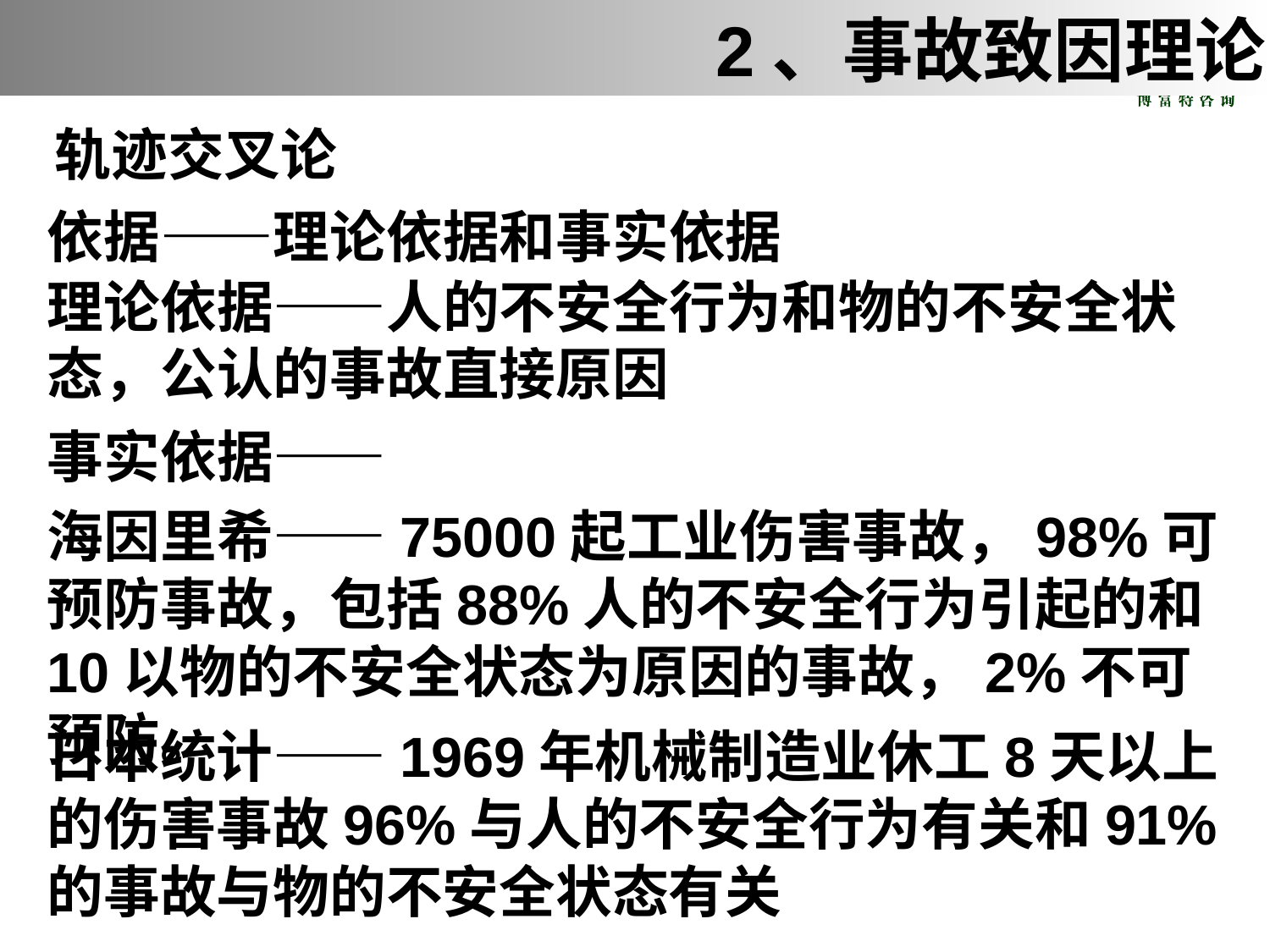

2、事故致因理论
轨迹交叉论
依据——理论依据和事实依据
理论依据——人的不安全行为和物的不安全状态，公认的事故直接原因
事实依据——
海因里希——75000起工业伤害事故，98%可预防事故，包括88%人的不安全行为引起的和10以物的不安全状态为原因的事故，2%不可预防。
日本统计——1969年机械制造业休工8天以上的伤害事故96%与人的不安全行为有关和91%的事故与物的不安全状态有关